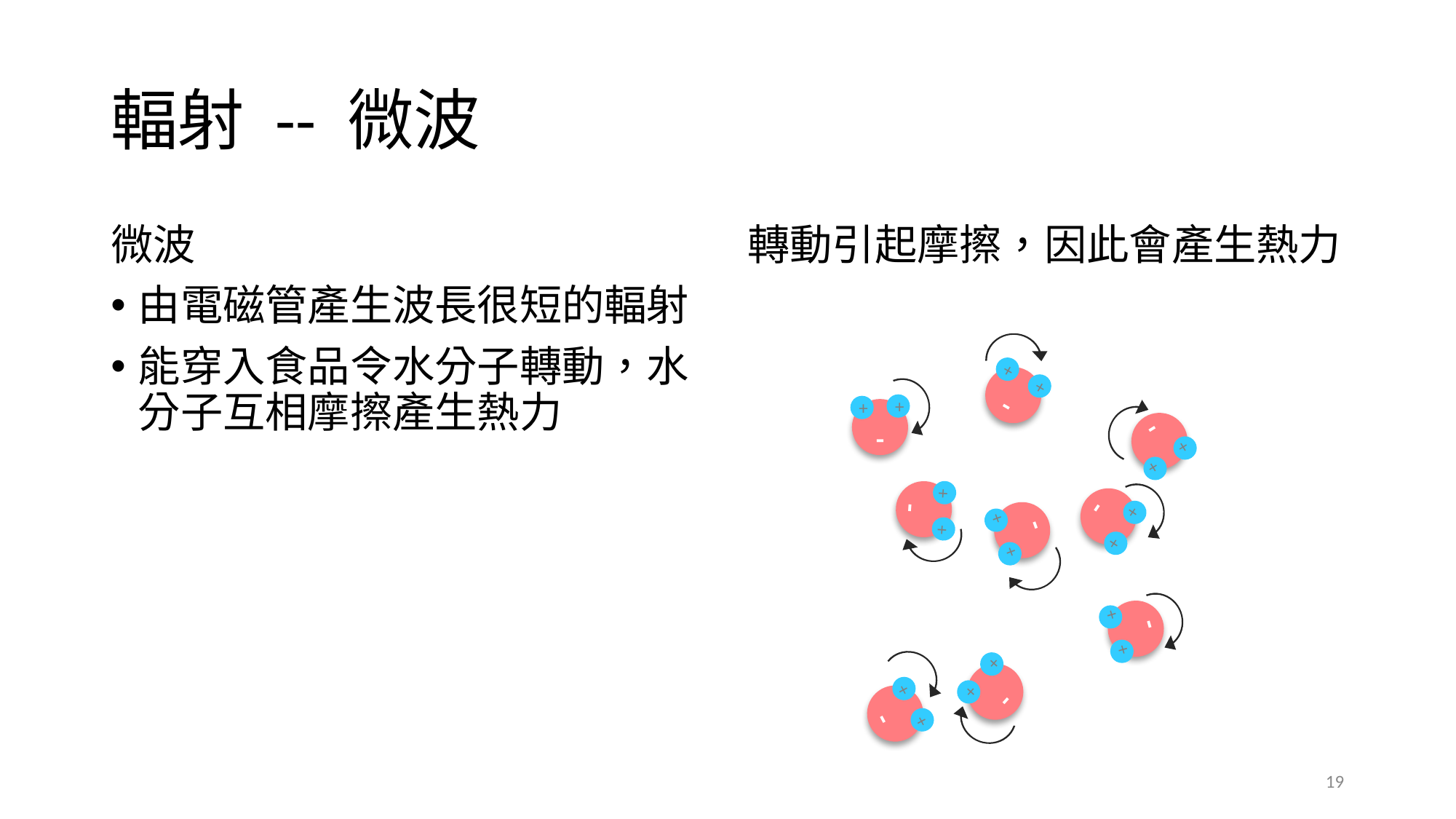

# 輻射 -- 微波
微波
由電磁管產生波長很短的輻射
能穿入食品令水分子轉動，水分子互相摩擦產生熱力
轉動引起摩擦，因此會產生熱力

+
+

-

+
+

-

+
+

-
+
+

-
+
+

-

+
+

-

+
+

-

+
+

-
+
+

-

19